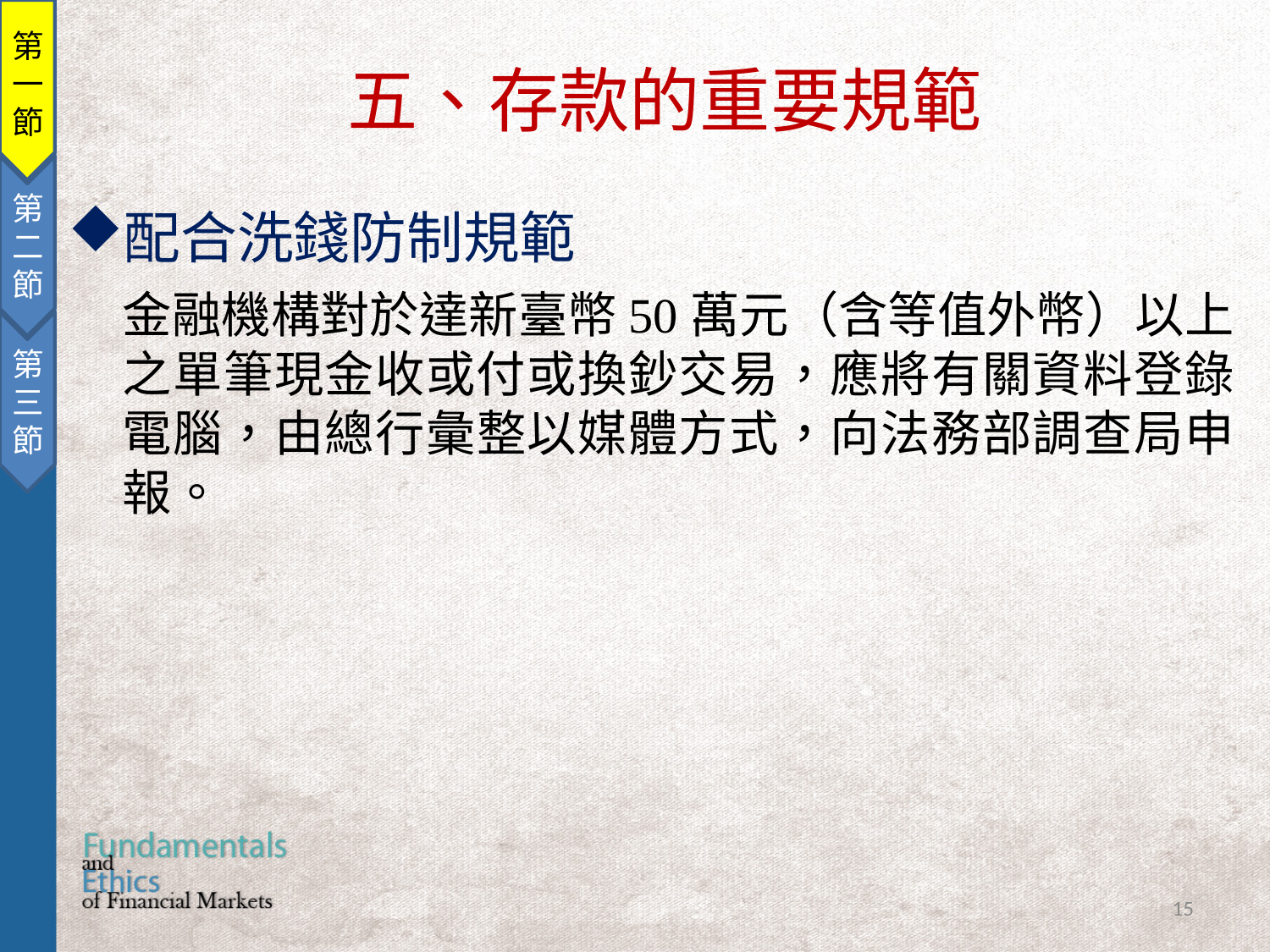

第一節
第二節
第三節
五、存款的重要規範
配合洗錢防制規範
金融機構對於達新臺幣50萬元（含等值外幣）以上之單筆現金收或付或換鈔交易，應將有關資料登錄電腦，由總行彙整以媒體方式，向法務部調查局申報。
15